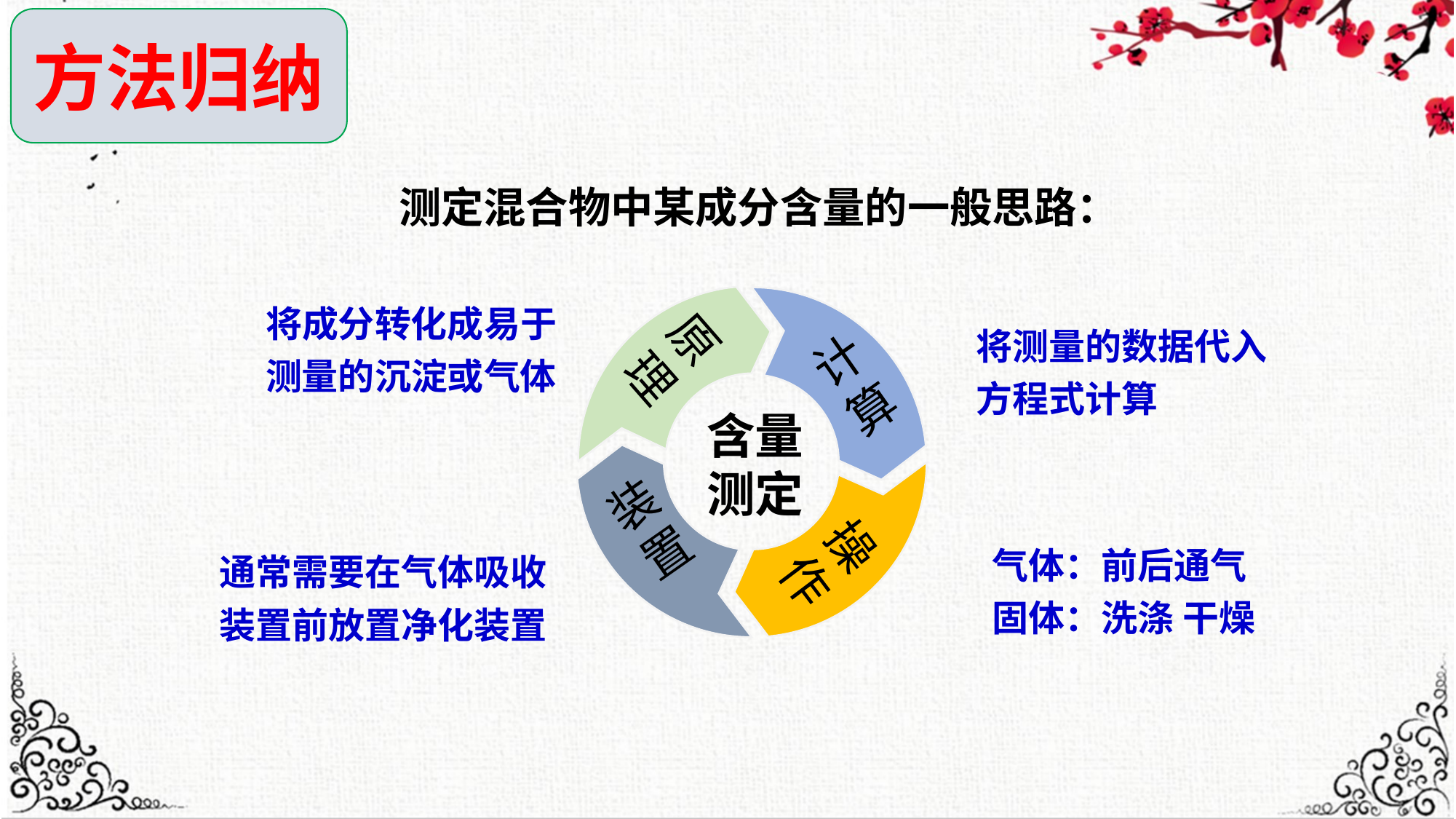

方法归纳
测定混合物中某成分含量的一般思路：

原理

计算
将成分转化成易于测量的沉淀或气体
将测量的数据代入方程式计算
含量测定

装置

操作
气体：前后通气
固体：洗涤 干燥
通常需要在气体吸收装置前放置净化装置